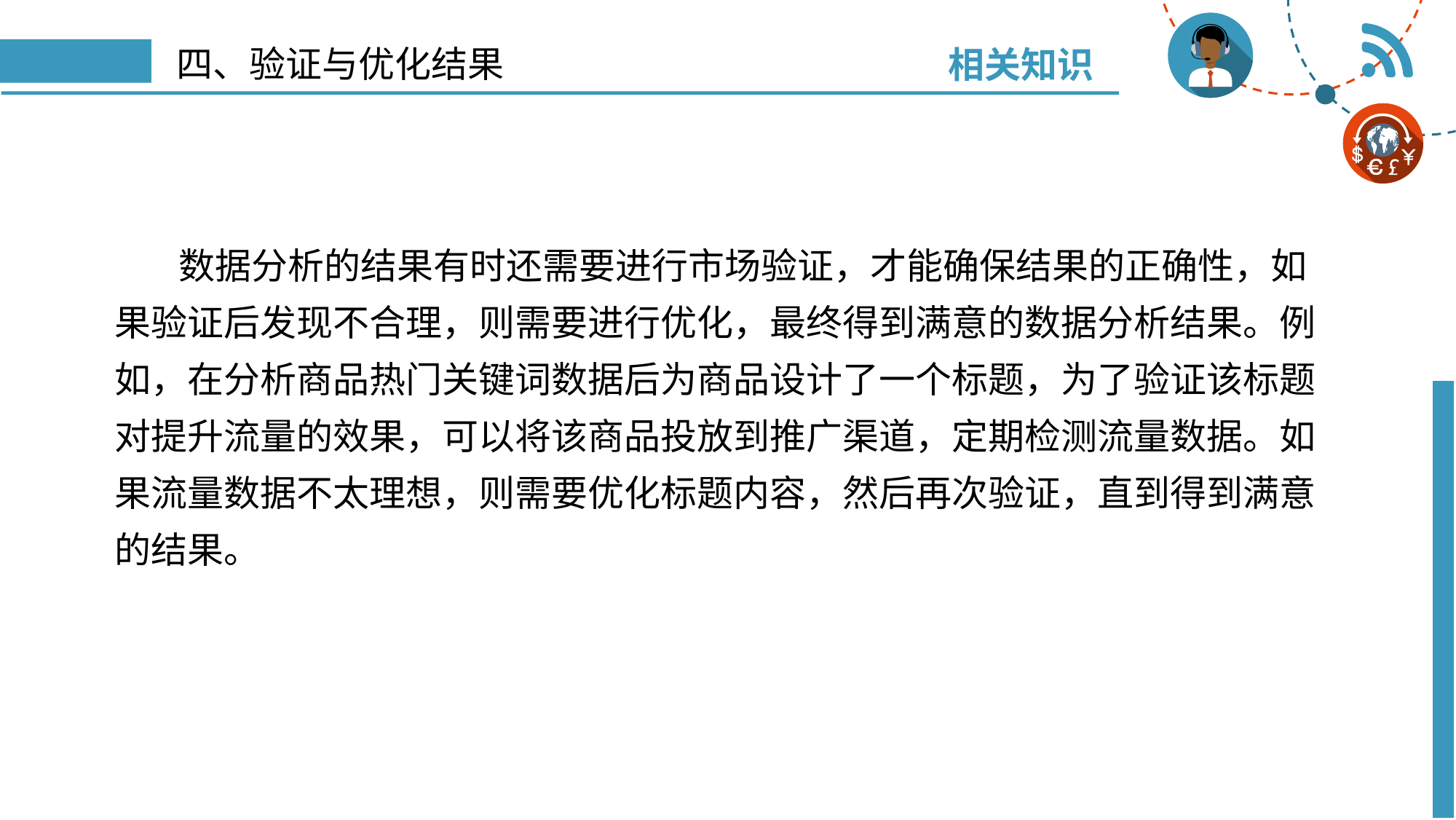

相关知识
# 四、验证与优化结果
数据分析的结果有时还需要进行市场验证，才能确保结果的正确性，如果验证后发现不合理，则需要进行优化，最终得到满意的数据分析结果。例如，在分析商品热门关键词数据后为商品设计了一个标题，为了验证该标题对提升流量的效果，可以将该商品投放到推广渠道，定期检测流量数据。如果流量数据不太理想，则需要优化标题内容，然后再次验证，直到得到满意的结果。